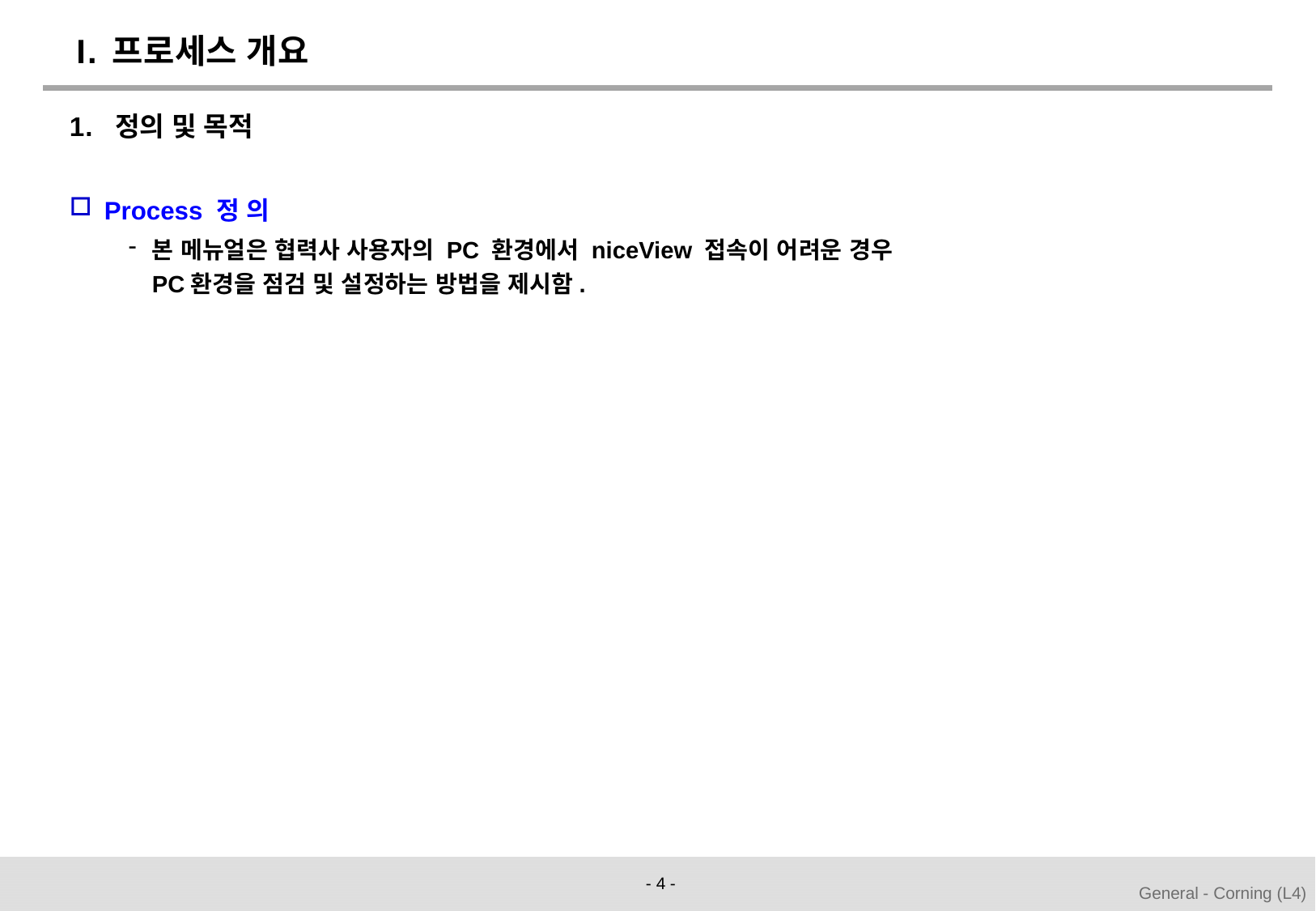

# 프로세스 개요
정의 및 목적

Process 정 의
본 메뉴얼은 협력사 사용자의 PC 환경에서 niceView 접속이 어려운 경우
PC환경을 점검 및 설정하는 방법을 제시함.